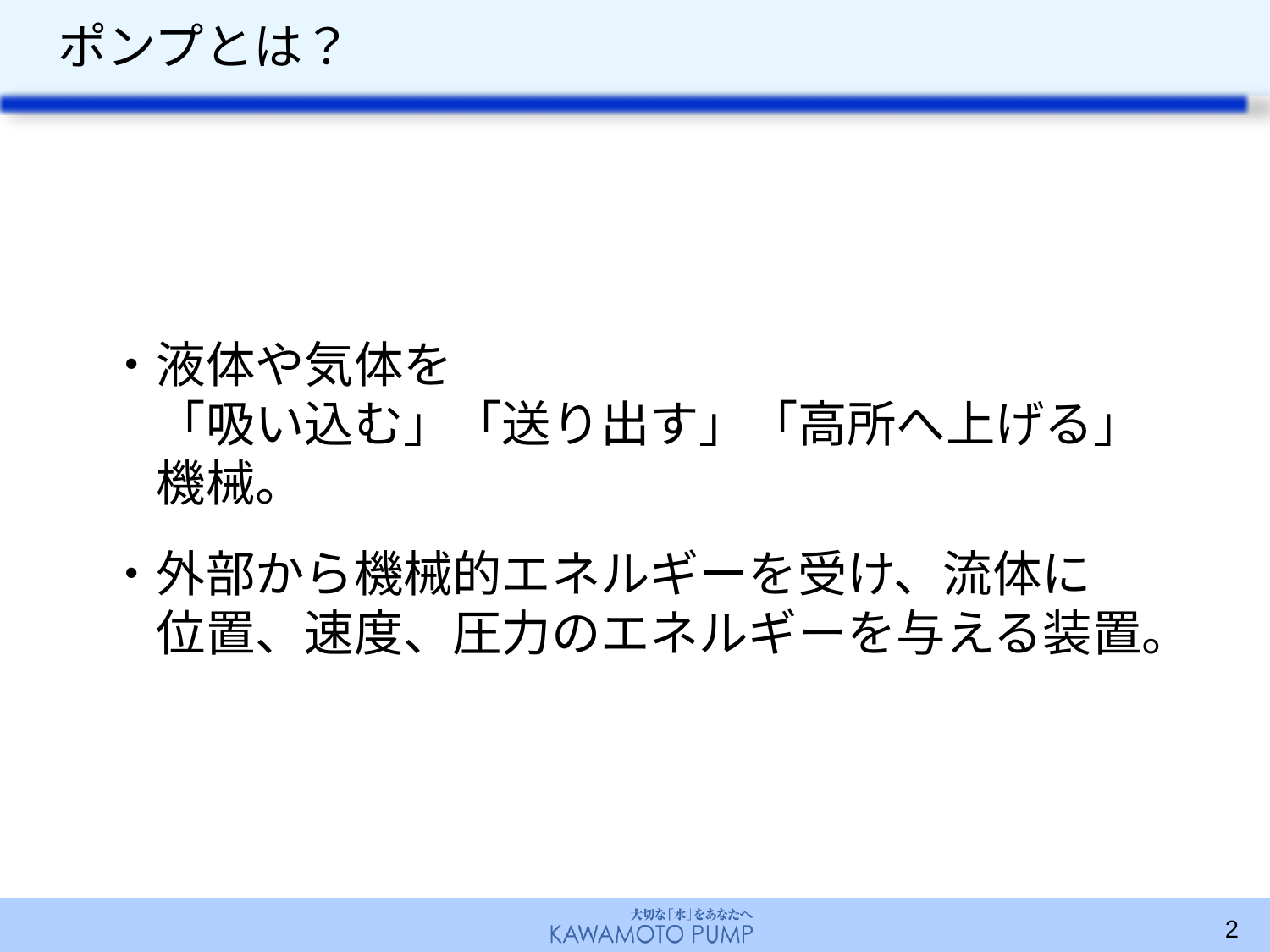

# ポンプとは？
・液体や気体を
　「吸い込む」「送り出す」「高所へ上げる」　機械。

・外部から機械的エネルギーを受け、流体に
　位置、速度、圧力のエネルギーを与える装置。
2